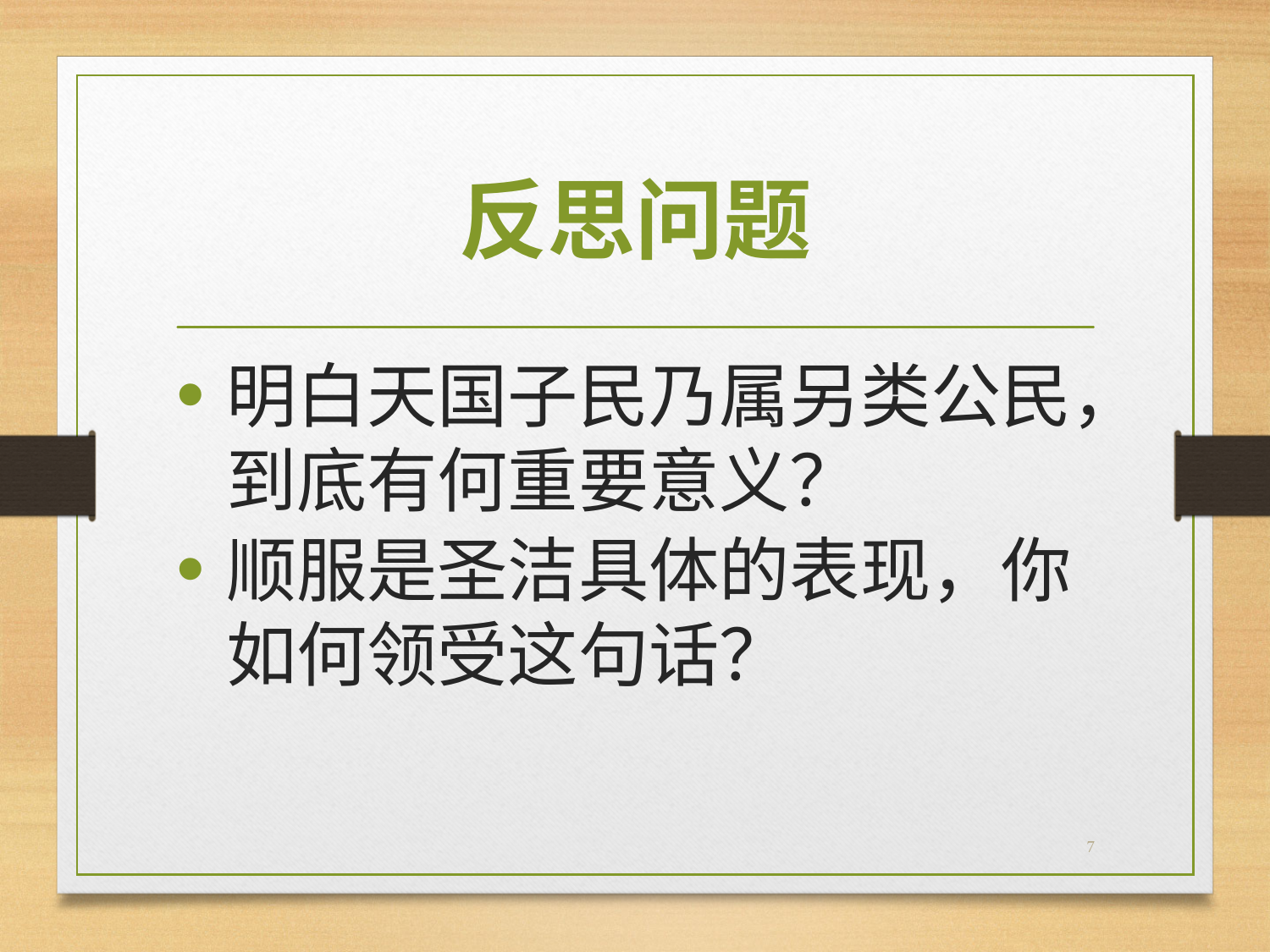

# 反思问题
明白天国子民乃属另类公民，到底有何重要意义？
顺服是圣洁具体的表现，你如何领受这句话？
7